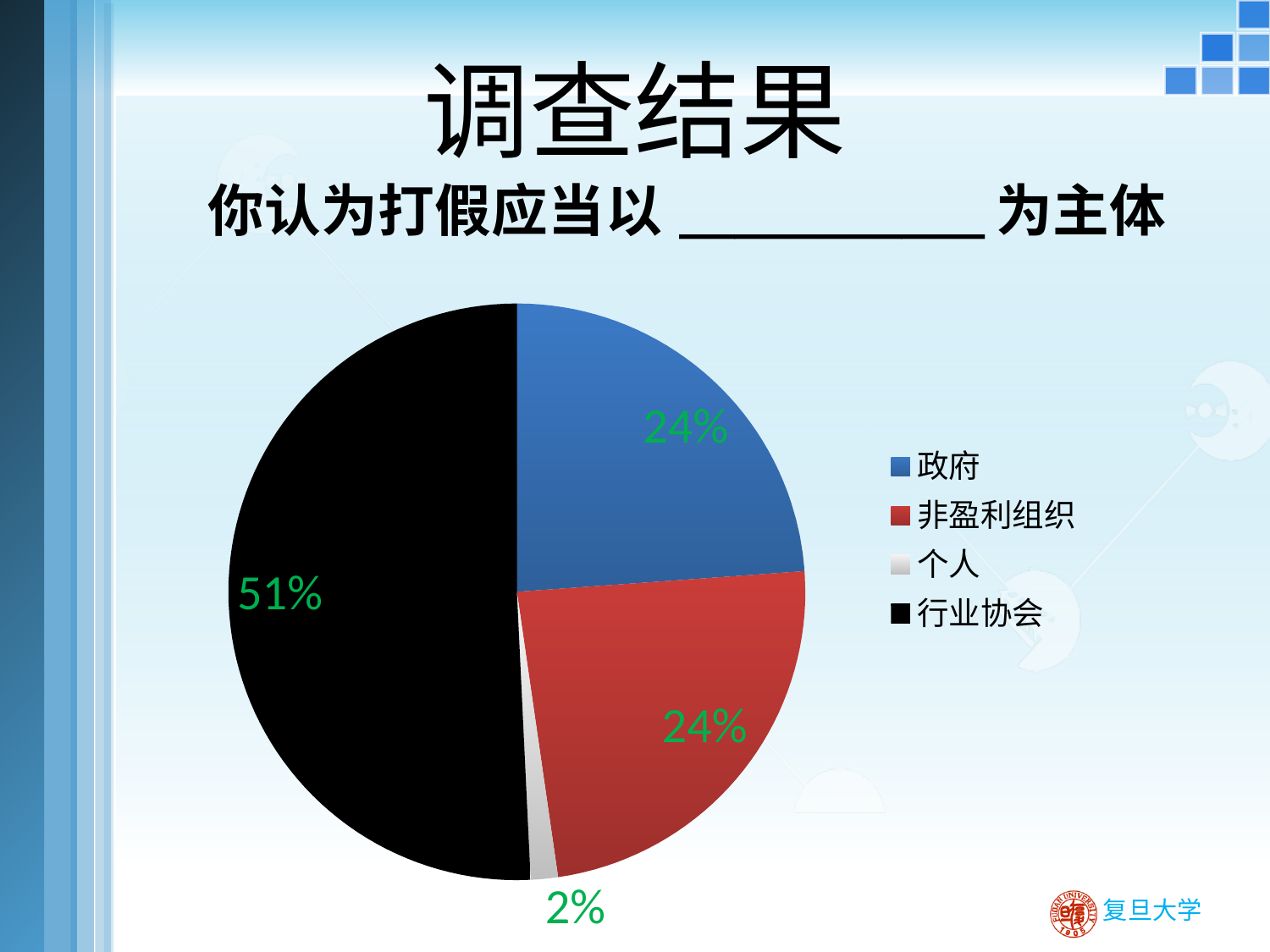

# 调查结果

### Chart: 你认为打假应当以___________为主体

| Category | 你认为打假应当以___________为主体 |
|---|---|
| 政府 | 47.0 |
| 非盈利组织 | 47.0 |
| 个人 | 3.0 |
| 行业协会 | 100.0 |